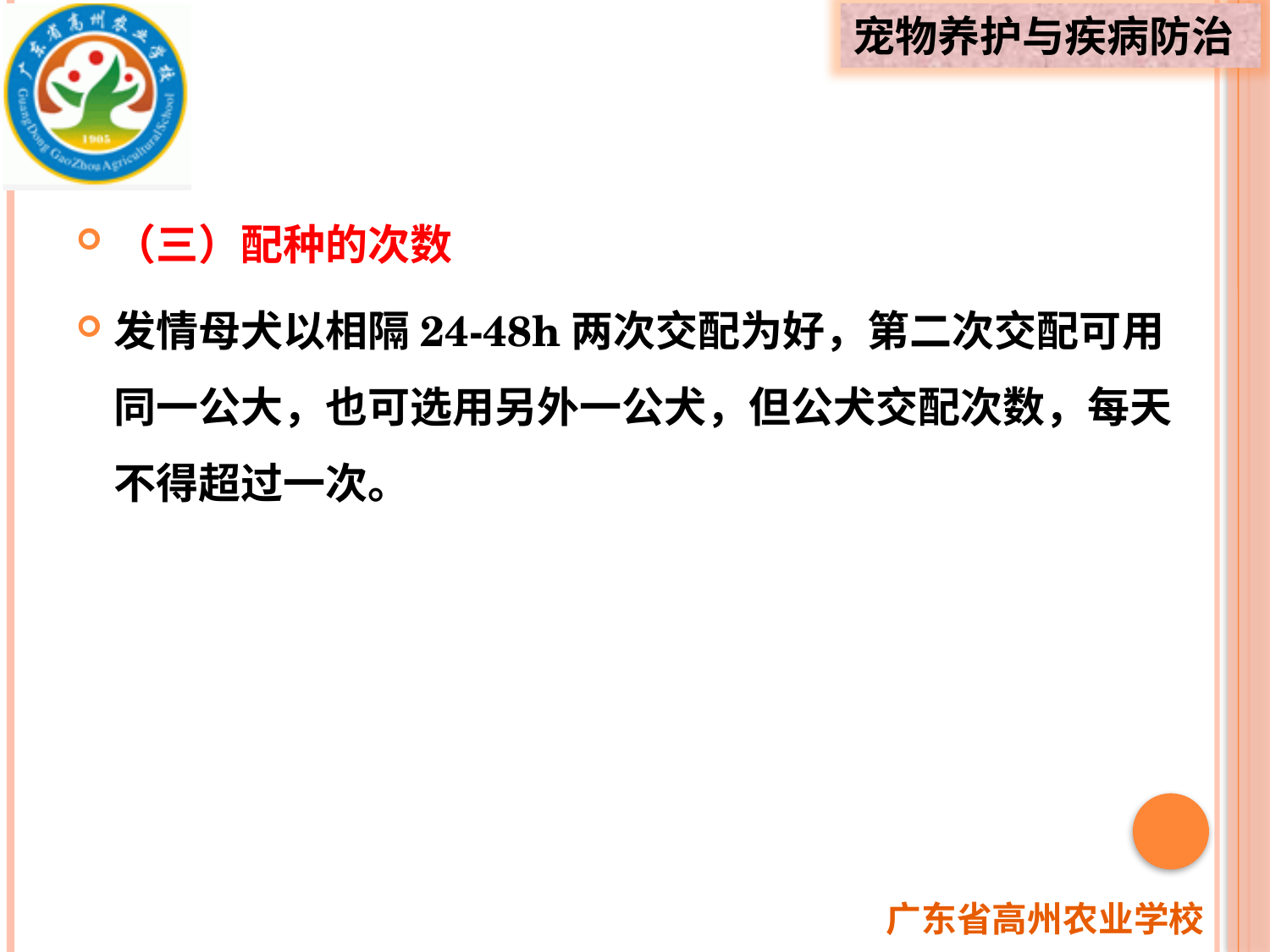

（三）配种的次数
发情母犬以相隔24-48h两次交配为好，第二次交配可用同一公大，也可选用另外一公犬，但公犬交配次数，每天不得超过一次。